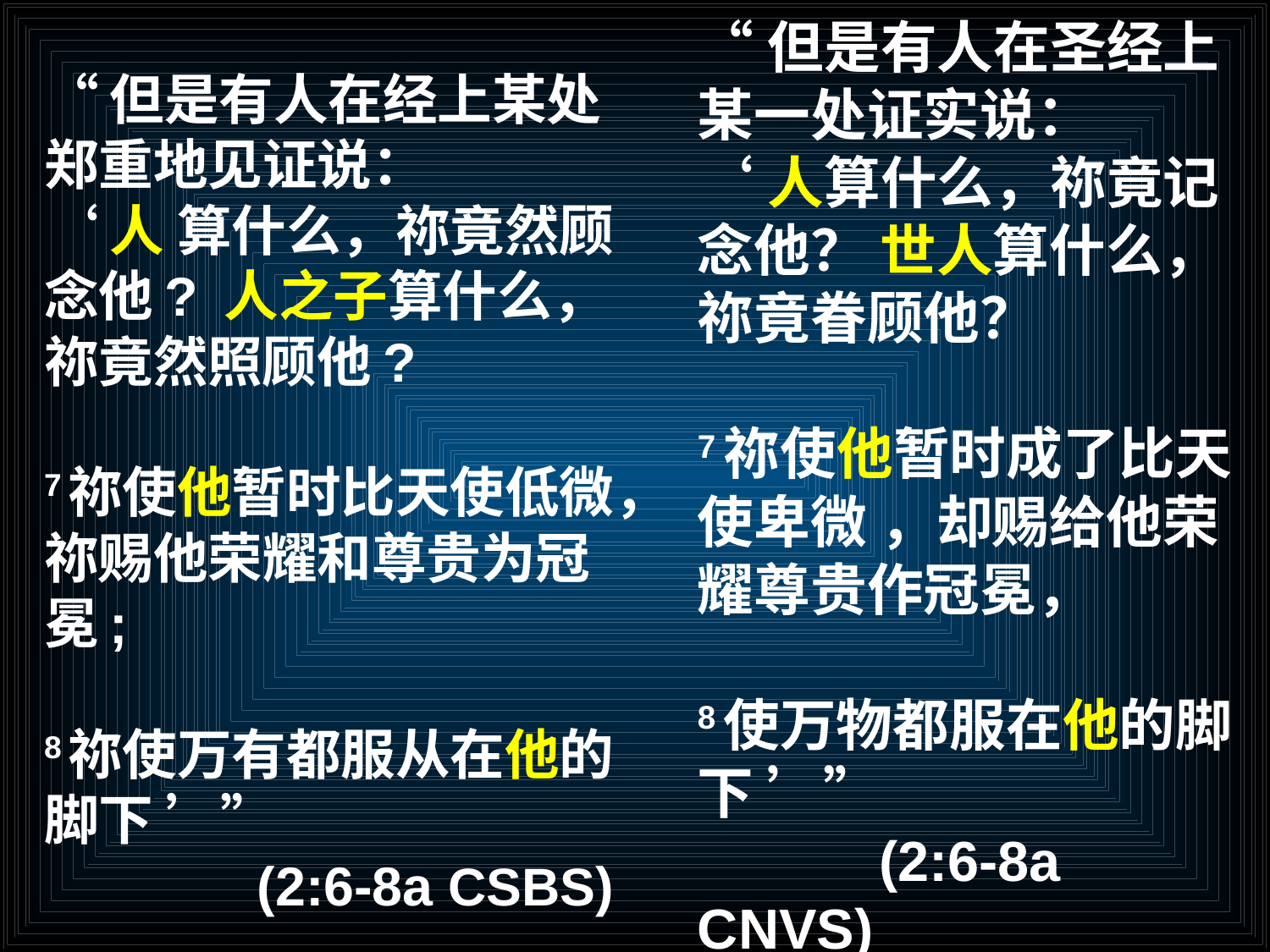

# (2:6-8 NLT)
“但是有人在圣经上某一处证实说：
‘人算什么，祢竟记念他？ 世人算什么，祢竟眷顾他？

7祢使他暂时成了比天使卑微 ，却赐给他荣耀尊贵作冠冕，

8使万物都服在他的脚下 ’”
             (2:6-8a CNVS)
“但是有人在经上某处郑重地见证说：
‘人 算什么，祢竟然顾念他? 人之子算什么，祢竟然照顾他?

7祢使他暂时比天使低微，祢赐他荣耀和尊贵为冠冕;

8祢使万有都服从在他的脚下 ’”
              (2:6-8a CSBS)